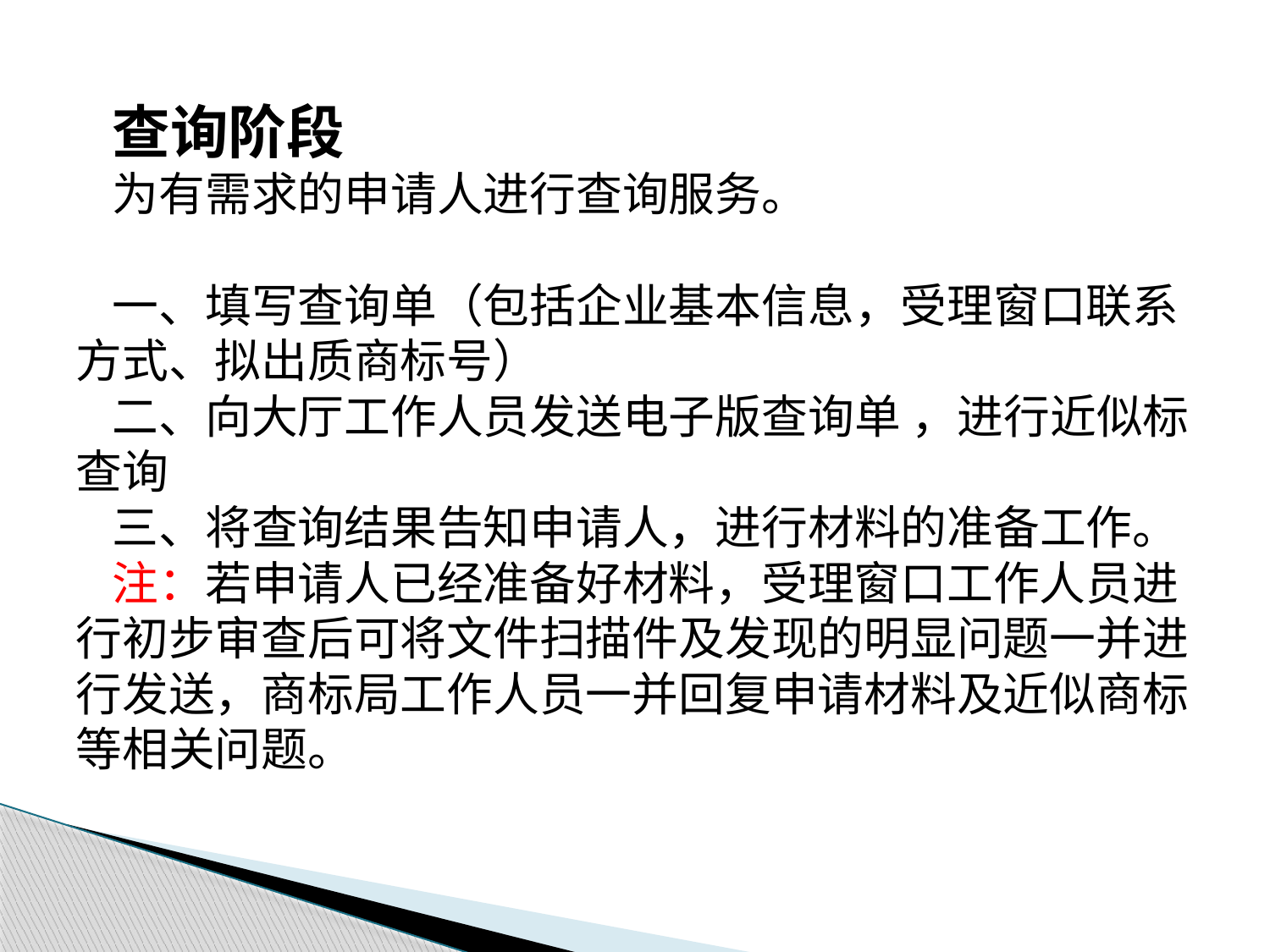

查询阶段
为有需求的申请人进行查询服务。

一、填写查询单（包括企业基本信息，受理窗口联系方式、拟出质商标号）
二、向大厅工作人员发送电子版查询单 ，进行近似标查询
三、将查询结果告知申请人，进行材料的准备工作。
注：若申请人已经准备好材料，受理窗口工作人员进行初步审查后可将文件扫描件及发现的明显问题一并进行发送，商标局工作人员一并回复申请材料及近似商标等相关问题。